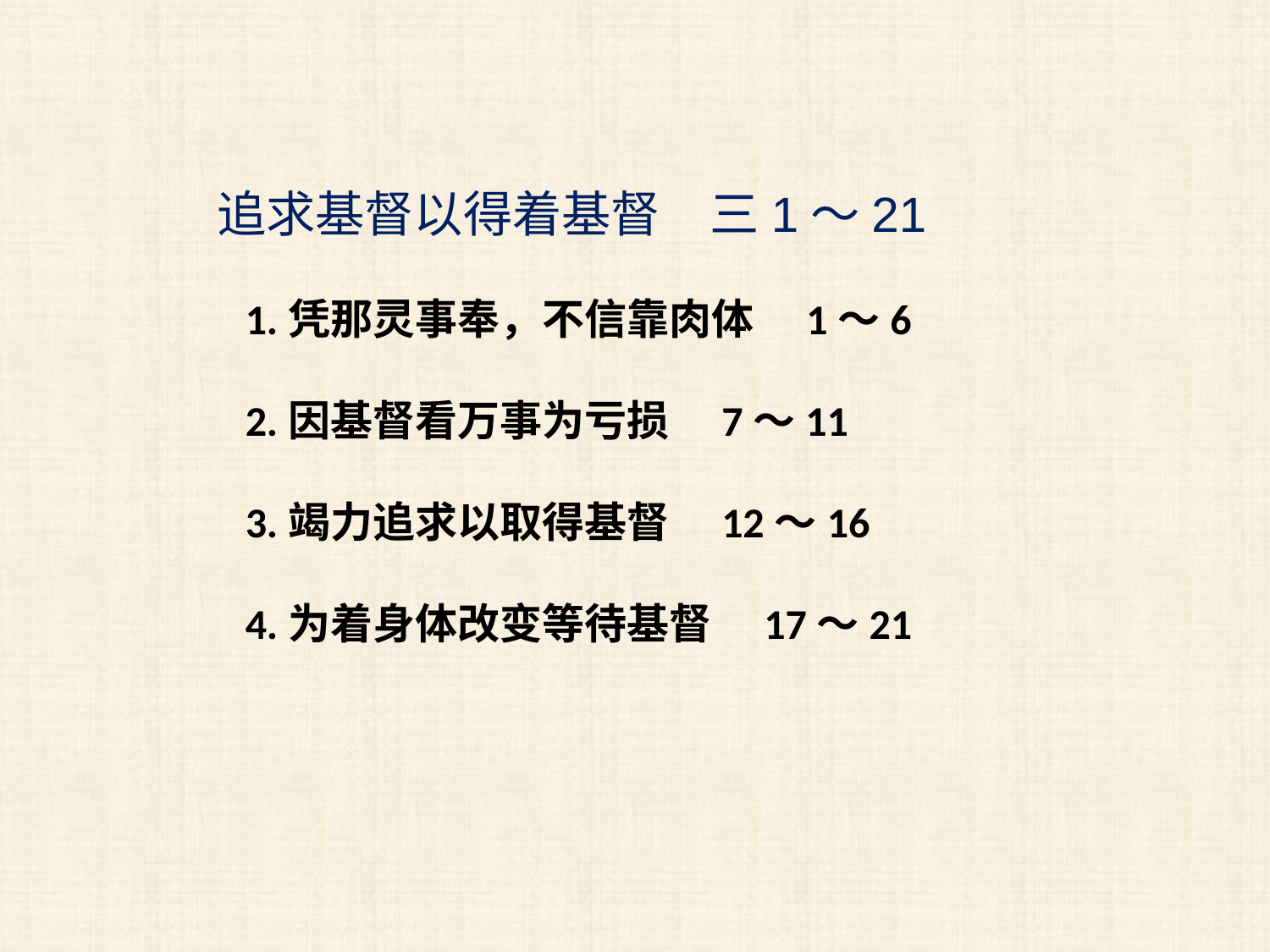

追求基督以得着基督　三1～21
   1.凭那灵事奉，不信靠肉体　1～6
   2.因基督看万事为亏损　7～11
   3.竭力追求以取得基督　12～16
   4.为着身体改变等待基督　17～21